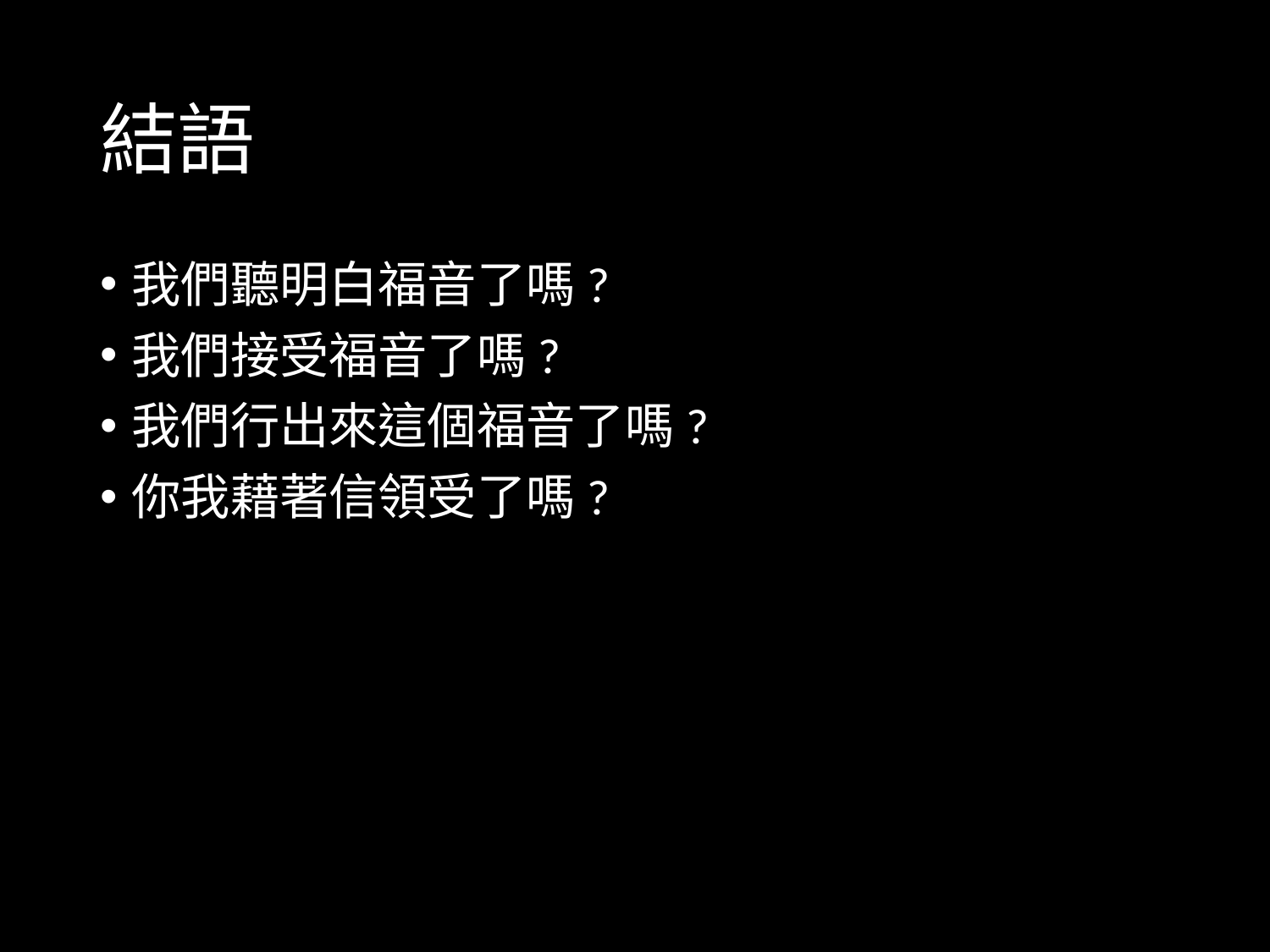

# 結語
我們聽明白福音了嗎?
我們接受福音了嗎?
我們行出來這個福音了嗎?
你我藉著信領受了嗎?